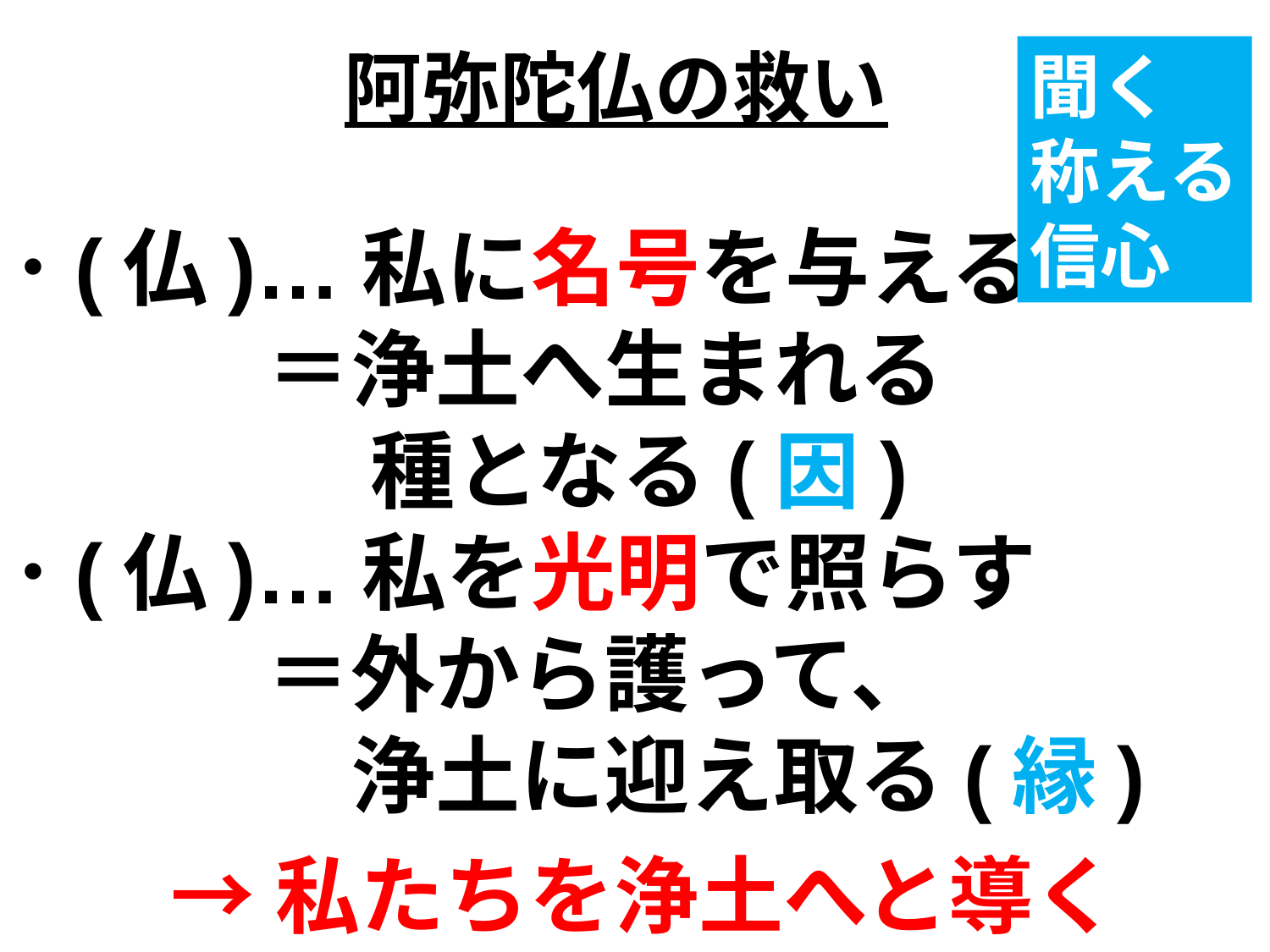

阿弥陀仏の救い
聞く
称える
信心
･(仏)…私に名号を与える
　　　＝浄土へ生まれる
　　　 　種となる(因)
･(仏)…私を光明で照らす
　　　＝外から護って、
　　　　浄土に迎え取る(縁)
→私たちを浄土へと導く